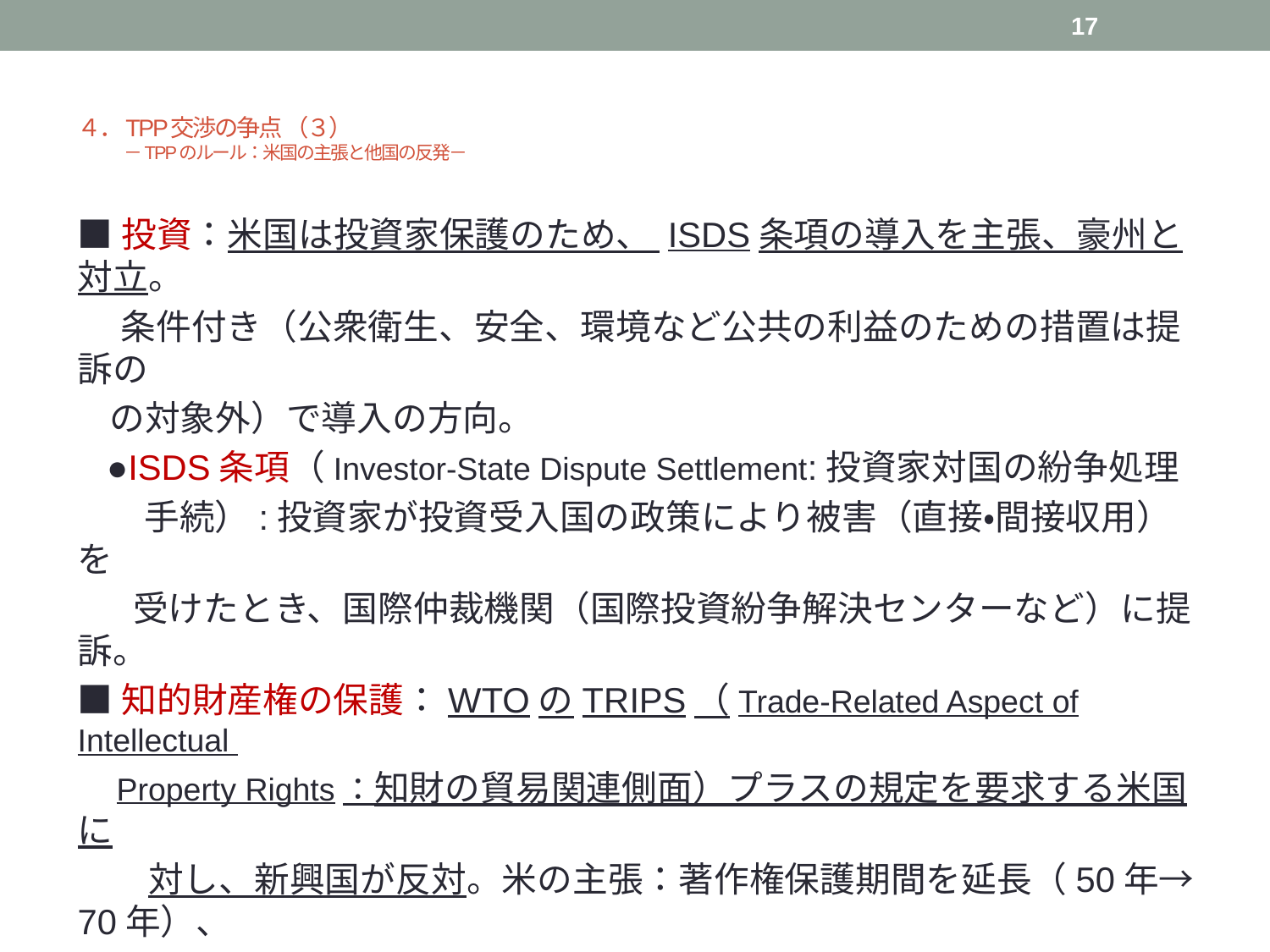

17
# ４．TPP交渉の争点 （３） 　　　－TPPのルール：米国の主張と他国の反発－
■投資：米国は投資家保護のため、 ISDS条項の導入を主張、豪州と対立。
　 条件付き（公衆衛生、安全、環境など公共の利益のための措置は提訴の
   の対象外）で導入の方向。
   ●ISDS条項（Investor-State Dispute Settlement:投資家対国の紛争処理
　    手続）:投資家が投資受入国の政策により被害（直接・間接収用）を
      受けたとき、国際仲裁機関（国際投資紛争解決センターなど）に提訴。
■知的財産権の保護：WTOのTRIPS（Trade-Related Aspect of Intellectual
    Property Rights：知財の貿易関連側面）プラスの規定を要求する米国に
　　対し、新興国が反対。米の主張：著作権保護期間を延長（50年→70年）、
　　新薬の特許期間延長（安価なジェネリック製造の妨げ）、非親告罪化
　　（著作権侵害を職権で刑事手続き）など。
■政府調達：公共事業など物品・サービス調達の開放。WTO政府調達協定
　 (日米加星のみ参加)並みか、それを上回る水準とするかで対立。
   マレーシアはブミプトラ政策（マレー人優遇）の廃止を拒否。